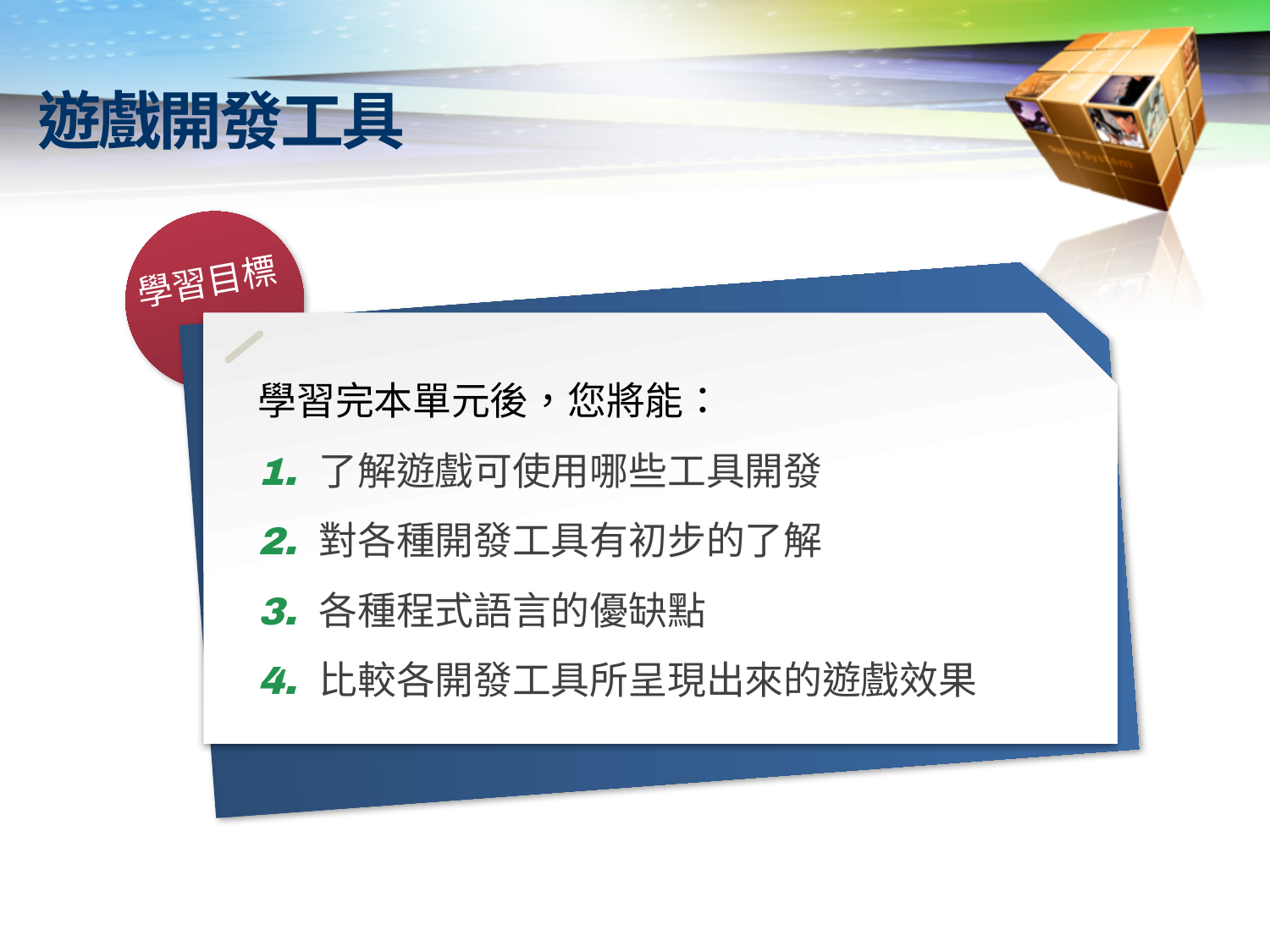

# 遊戲開發工具

學習目標

學習完本單元後，您將能：
1. 了解遊戲可使用哪些工具開發
2. 對各種開發工具有初步的了解
3. 各種程式語言的優缺點
4. 比較各開發工具所呈現出來的遊戲效果